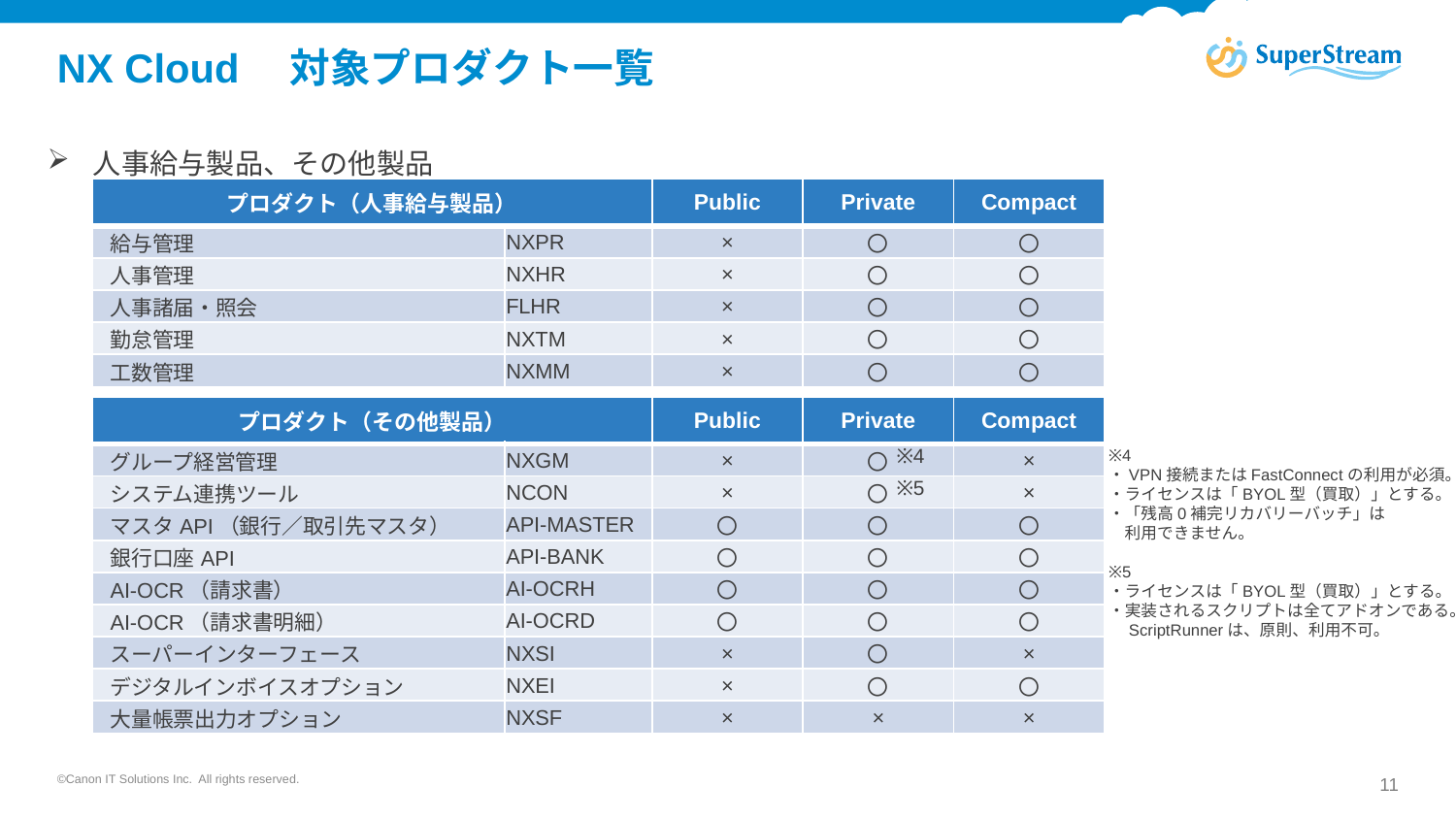

# NX Cloud　対象プロダクト一覧
人事給与製品、その他製品
| プロダクト（人事給与製品） |  | Public | Private | Compact |
| --- | --- | --- | --- | --- |
| 給与管理 | NXPR | × | 〇 | 〇 |
| 人事管理 | NXHR | × | 〇 | 〇 |
| 人事諸届・照会 | FLHR | × | 〇 | 〇 |
| 勤怠管理 | NXTM | × | 〇 | 〇 |
| 工数管理 | NXMM | × | 〇 | 〇 |
| プロダクト（その他製品） |  | Public | Private | Compact |
| --- | --- | --- | --- | --- |
| グループ経営管理 | NXGM | × | 〇 | × |
| システム連携ツール | NCON | × | 〇 | × |
| マスタAPI（銀行／取引先マスタ） | API-MASTER | 〇 | 〇 | 〇 |
| 銀行口座API | API-BANK | 〇 | 〇 | 〇 |
| AI-OCR（請求書） | AI-OCRH | 〇 | 〇 | 〇 |
| AI-OCR（請求書明細） | AI-OCRD | 〇 | 〇 | 〇 |
| スーパーインターフェース | NXSI | × | 〇 | × |
| デジタルインボイスオプション | NXEI | × | 〇 | 〇 |
| 大量帳票出力オプション | NXSF | × | × | × |
※4
※4
・VPN接続またはFastConnectの利用が必須。
・ライセンスは「BYOL型（買取）」とする。
・「残高0補完リカバリーバッチ」は
　利用できません。

※5
・ライセンスは「BYOL型（買取）」とする。
・実装されるスクリプトは全てアドオンである。
　ScriptRunnerは、原則、利用不可。
※5
©Canon IT Solutions Inc.  All rights reserved.
11